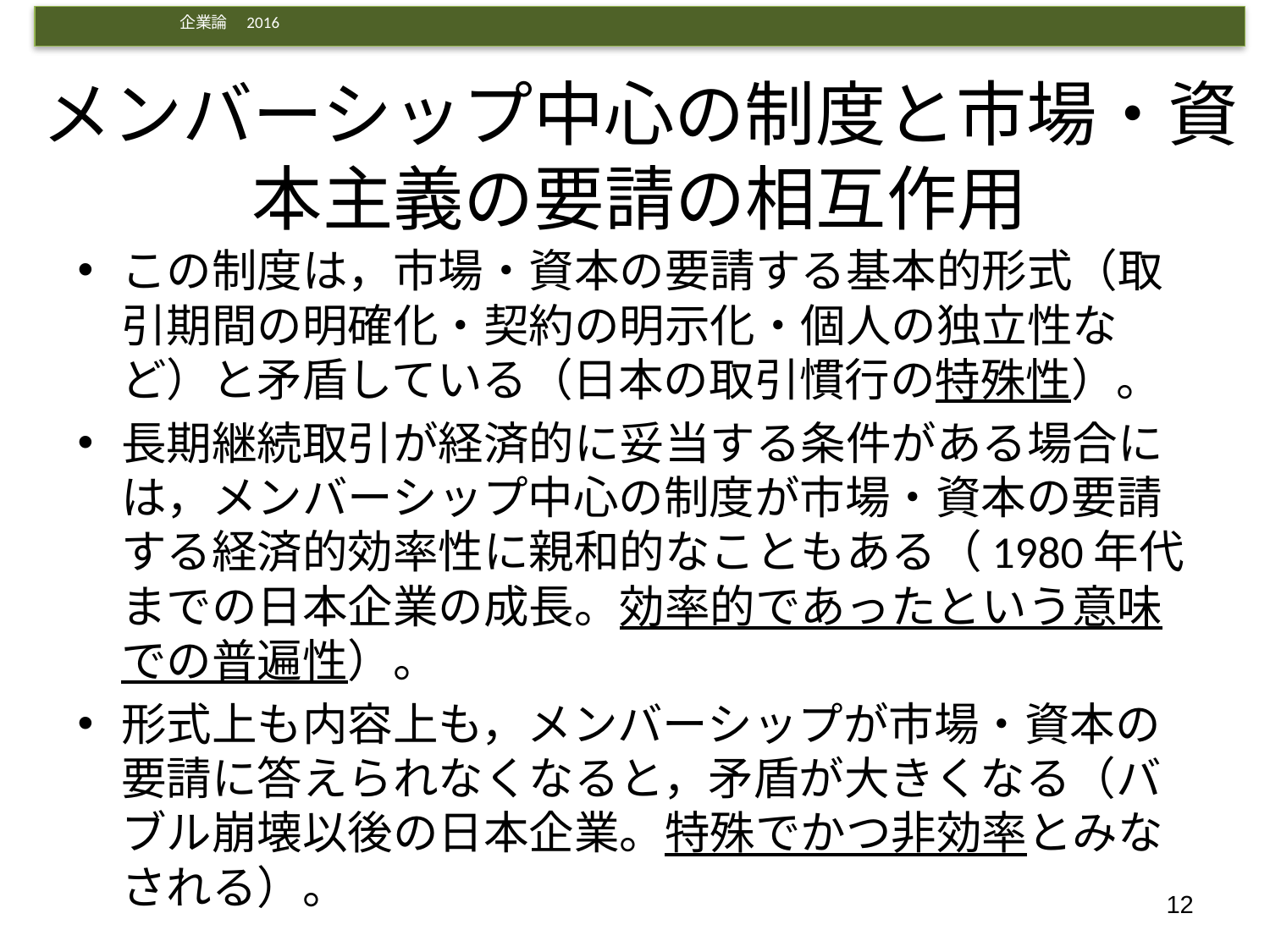

# メンバーシップ中心の制度と市場・資本主義の要請の相互作用
この制度は，市場・資本の要請する基本的形式（取引期間の明確化・契約の明示化・個人の独立性など）と矛盾している（日本の取引慣行の特殊性）。
長期継続取引が経済的に妥当する条件がある場合には，メンバーシップ中心の制度が市場・資本の要請する経済的効率性に親和的なこともある（1980年代までの日本企業の成長。効率的であったという意味での普遍性）。
形式上も内容上も，メンバーシップが市場・資本の要請に答えられなくなると，矛盾が大きくなる（バブル崩壊以後の日本企業。特殊でかつ非効率とみなされる）。
12